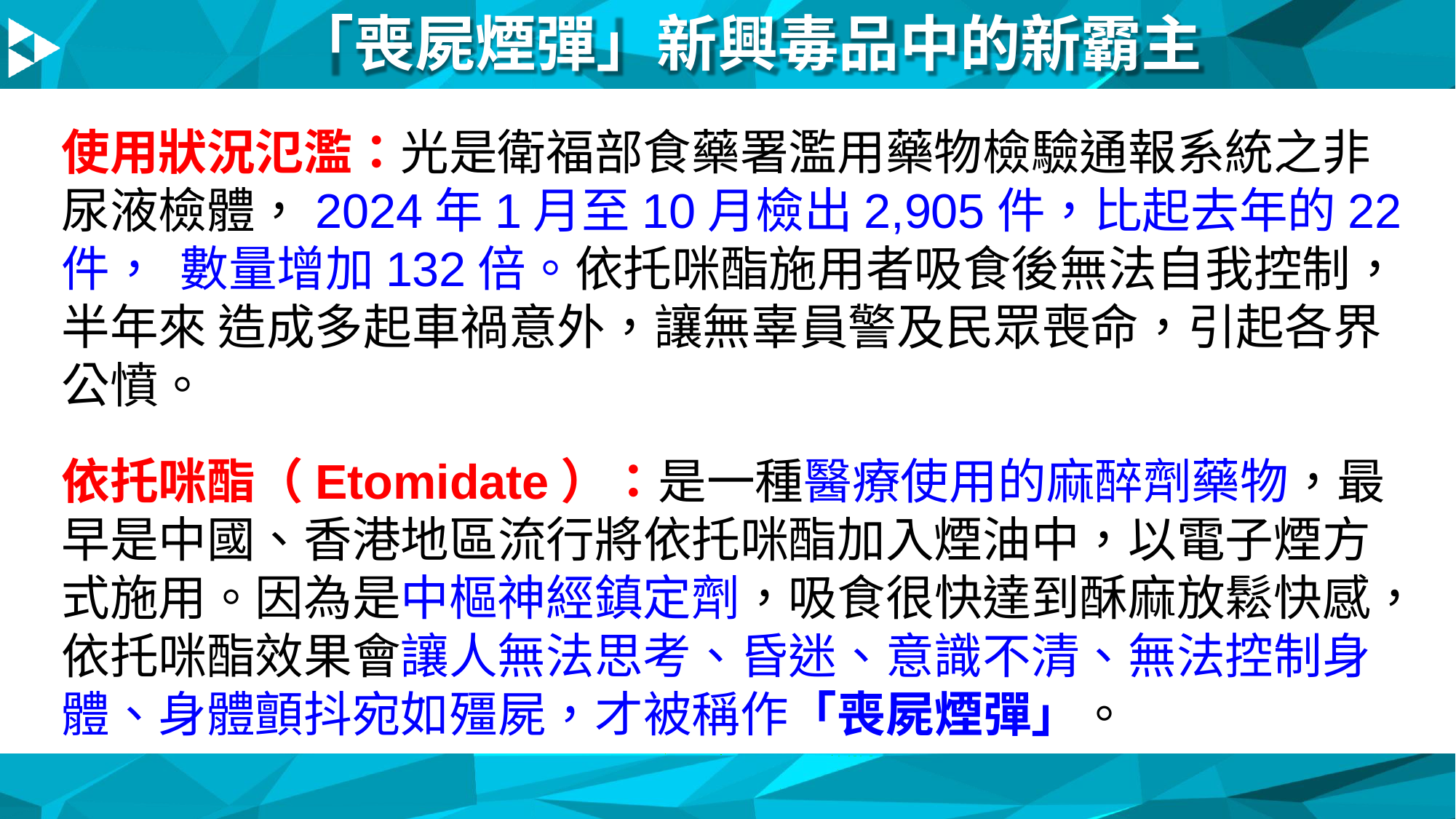

# 「喪屍煙彈」新興毒品中的新霸主
使用狀況氾濫：光是衛福部食藥署濫用藥物檢驗通報系統之非 尿液檢體，2024年1月至10月檢出2,905件，比起去年的22件，  數量增加132倍。依托咪酯施用者吸食後無法自我控制，半年來 造成多起車禍意外，讓無辜員警及民眾喪命，引起各界公憤。

依托咪酯（Etomidate）：是一種醫療使用的麻醉劑藥物，最 早是中國、香港地區流行將依托咪酯加入煙油中，以電子煙方 式施用。因為是中樞神經鎮定劑，吸食很快達到酥麻放鬆快感， 依托咪酯效果會讓人無法思考、昏迷、意識不清、無法控制身 體、身體顫抖宛如殭屍，才被稱作「喪屍煙彈」。